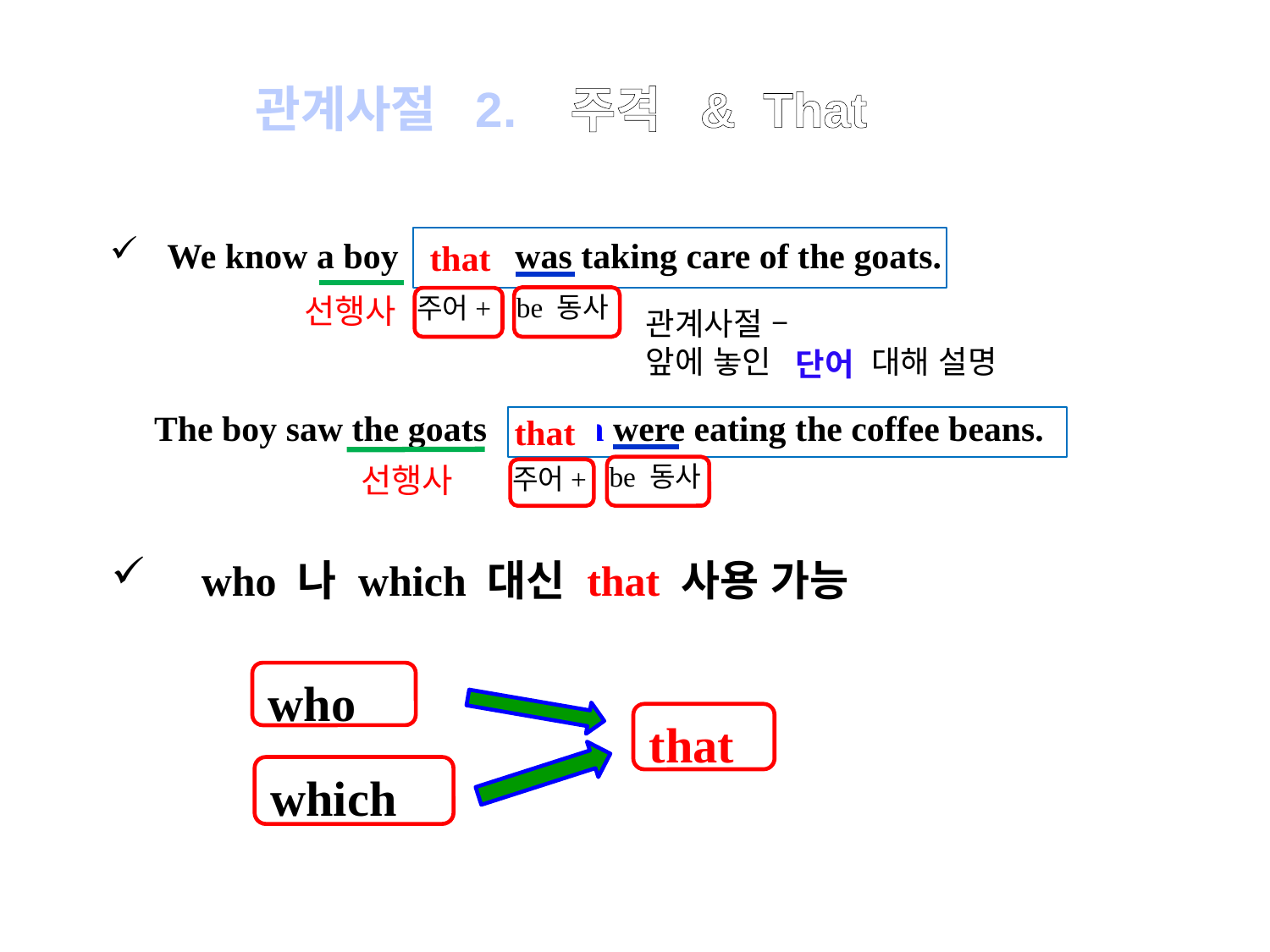

관계사절  2.   주격  &  That
 We know a boy     who was taking care of the goats.

that
be 동사

선행사
주어+

관계사절 –
앞에 놓인       에 대해 설명
단어
     The boy saw the goats   which were eating the coffee beans.

that
be 동사

선행사
주어+

    who 나 which 대신 that 사용 가능

who

that

which